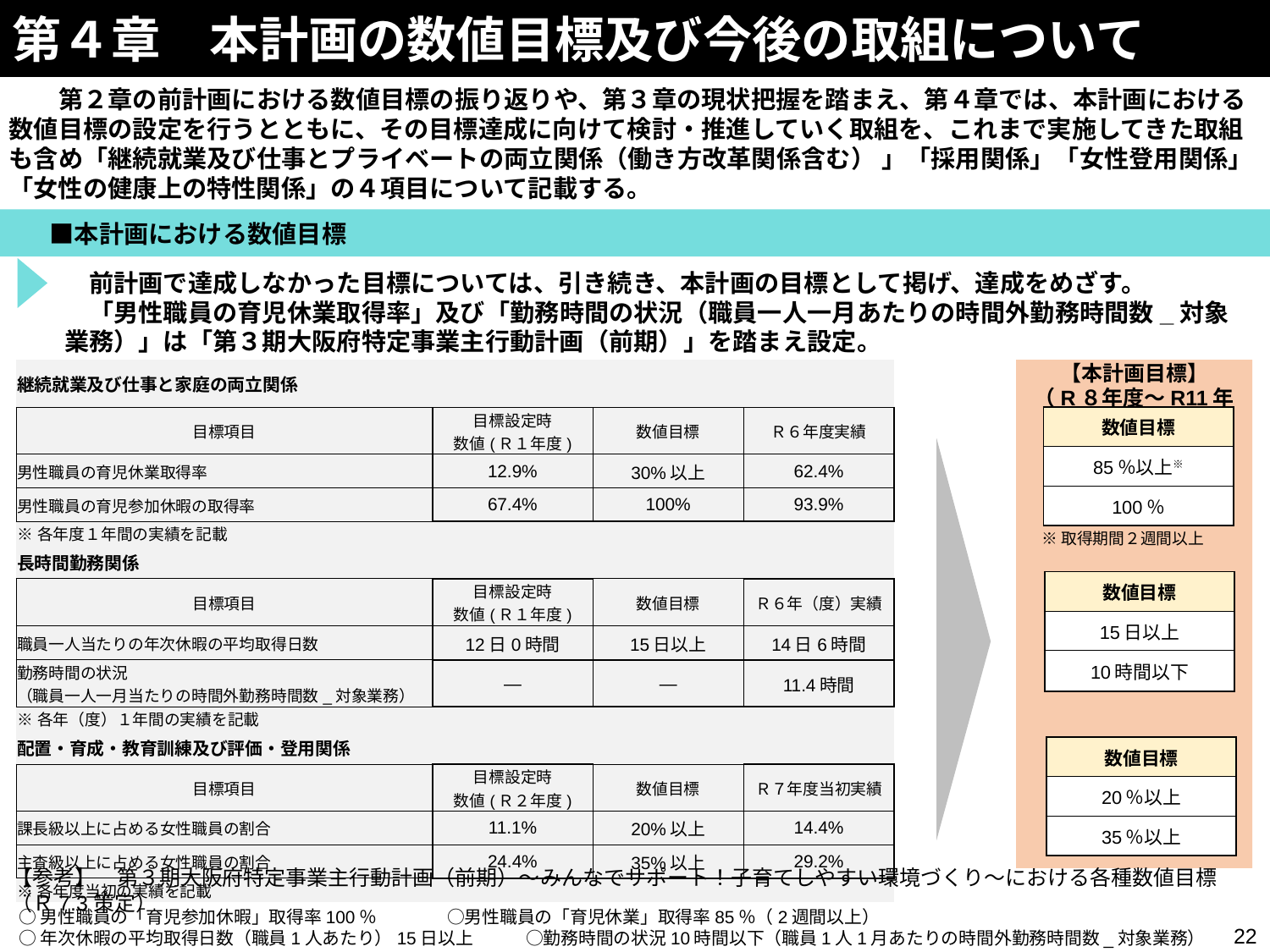

第４章　本計画の数値目標及び今後の取組について
本計画の目標及び前計画の振り返りについて
　　第２章の前計画における数値目標の振り返りや、第３章の現状把握を踏まえ、第４章では、本計画における数値目標の設定を行うとともに、その目標達成に向けて検討・推進していく取組を、これまで実施してきた取組も含め「継続就業及び仕事とプライベートの両立関係（働き方改革関係含む） 」「採用関係」「女性登用関係」「女性の健康上の特性関係」の４項目について記載する。
　　■本計画における数値目標
　前計画で達成しなかった目標については、引き続き、本計画の目標として掲げ、達成をめざす。
　「男性職員の育児休業取得率」及び「勤務時間の状況（職員一人一月あたりの時間外勤務時間数_対象業務）」は「第３期大阪府特定事業主行動計画（前期）」を踏まえ設定。

| 継続就業及び仕事と家庭の両立関係 |  |  |  |
| --- | --- | --- | --- |
| 目標項目 | 目標設定時 数値(Ｒ１年度) | 数値目標 | Ｒ６年度実績 |
| 男性職員の育児休業取得率 | 12.9% | 30%以上 | 62.4% |
| 男性職員の育児参加休暇の取得率 | 67.4% | 100% | 93.9% |
| ※各年度１年間の実績を記載 |  |  |  |
| 長時間勤務関係 |  |  |  |
| 目標項目 | 目標設定時 数値(Ｒ１年度) | 数値目標 | Ｒ６年（度）実績 |
| 職員一人当たりの年次休暇の平均取得日数 | 12日0時間 | 15日以上 | 14日6時間 |
| 勤務時間の状況 （職員一人一月当たりの時間外勤務時間数\_対象業務） | ― | ― | 11.4時間 |
| ※各年（度）１年間の実績を記載 |  |  |  |
| 配置・育成・教育訓練及び評価・登用関係 |  |  |  |
| 目標項目 | 目標設定時 数値(Ｒ２年度) | 数値目標 | Ｒ７年度当初実績 |
| 課長級以上に占める女性職員の割合 | 11.1% | 20%以上 | 14.4% |
| 主査級以上に占める女性職員の割合 | 24.4% | 35%以上 | 29.2% |
| ※各年度当初の実績を記載 |  |  |  |
【本計画目標】
（R８年度～R11年度）
| 数値目標 |
| --- |
| 85％以上※ |
| 100％ |
※取得期間２週間以上
| 数値目標 |
| --- |
| 15日以上 |
| 10時間以下 |

| 数値目標 |
| --- |
| 20％以上 |
| 35％以上 |

【参考】　第３期大阪府特定事業主行動計画（前期）～みんなでサポート！子育てしやすい環境づくり～における各種数値目標（Ｒ7.3策定）
○男性職員の「育児参加休暇」取得率100％　　　　○男性職員の「育児休業」取得率85％（2週間以上）
○年次休暇の平均取得日数（職員1人あたり）15日以上　　　○勤務時間の状況10時間以下（職員1人1月あたりの時間外勤務時間数_対象業務）
22